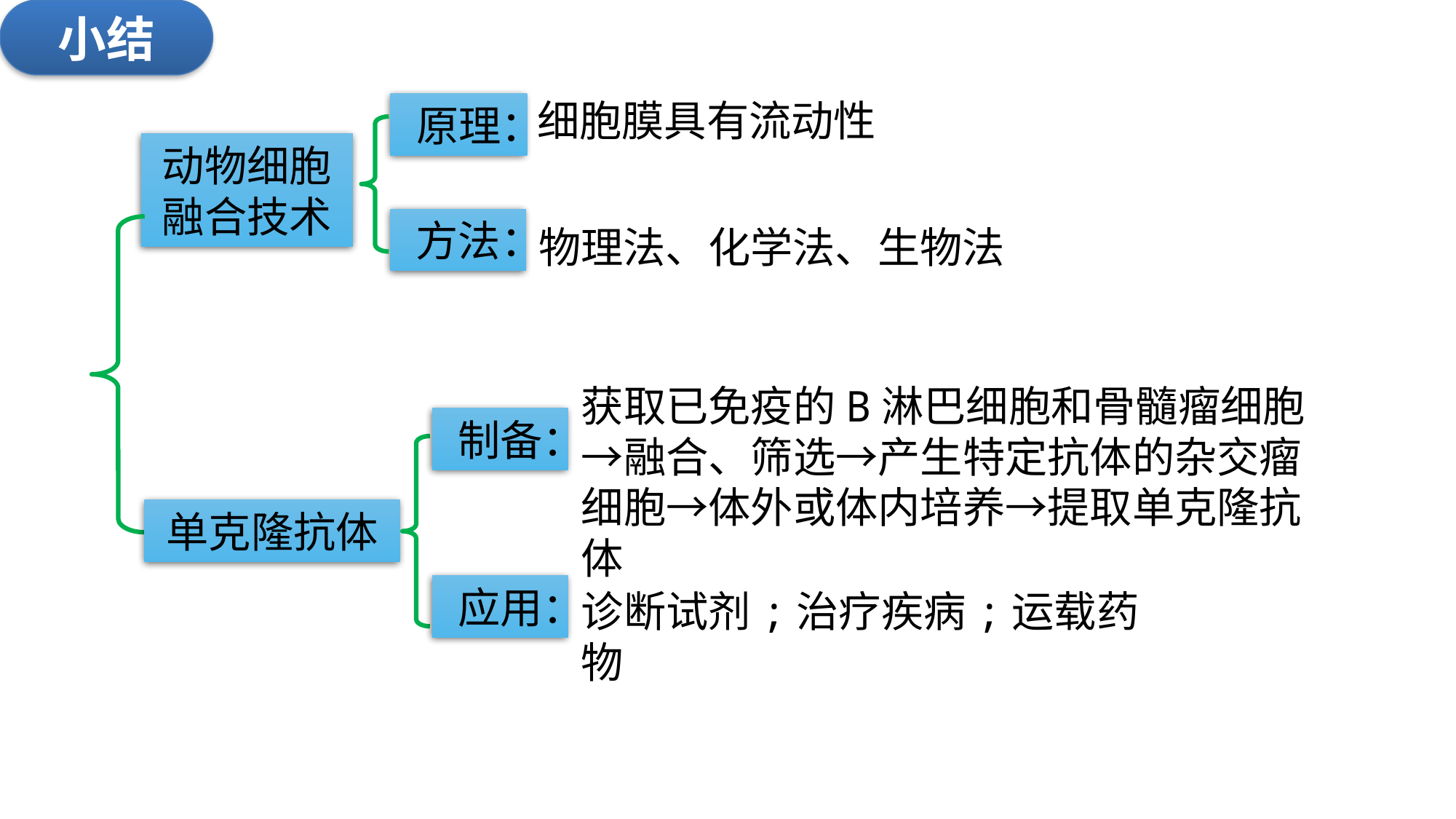

小结
细胞膜具有流动性
原理：

动物细胞融合技术
方法：
物理法、化学法、生物法

获取已免疫的B淋巴细胞和骨髓瘤细胞→融合、筛选→产生特定抗体的杂交瘤细胞→体外或体内培养→提取单克隆抗体
制备：

单克隆抗体
应用：
诊断试剂;治疗疾病;运载药物